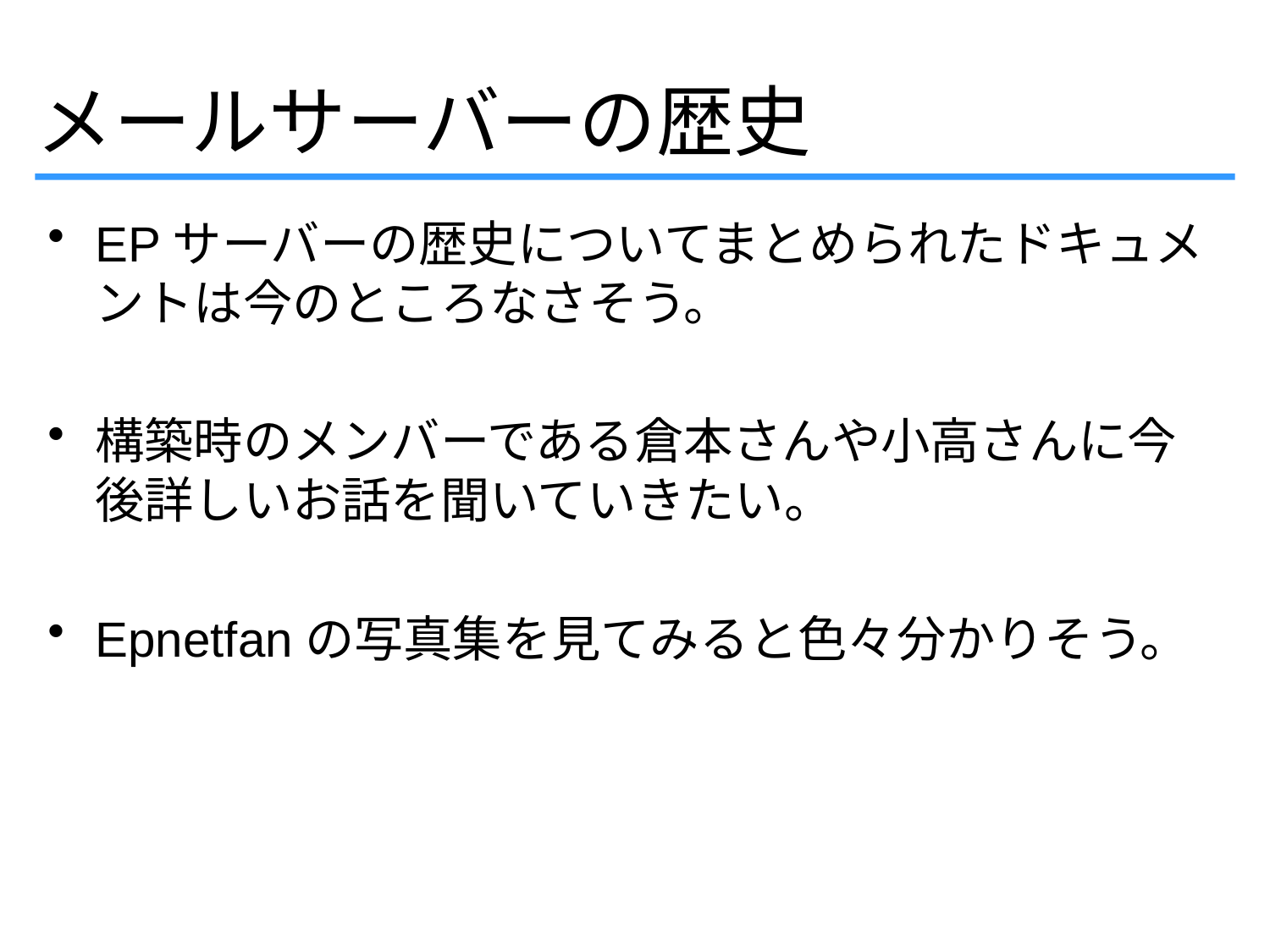

メールサーバーの歴史

EPサーバーの歴史についてまとめられたドキュメントは今のところなさそう。

構築時のメンバーである倉本さんや小高さんに今後詳しいお話を聞いていきたい。

Epnetfanの写真集を見てみると色々分かりそう。